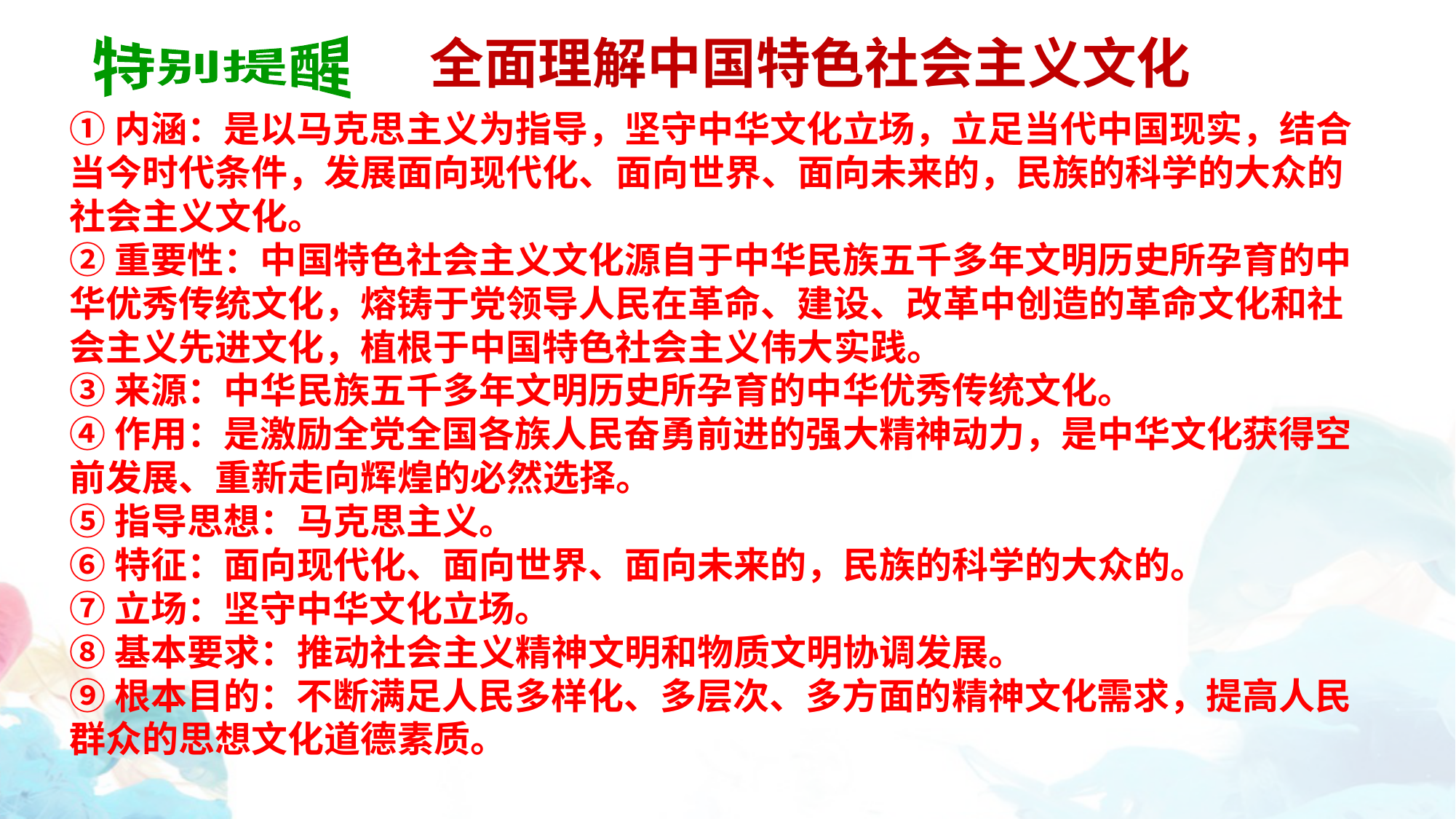

全面理解中国特色社会主义文化
特别提醒
①内涵：是以马克思主义为指导，坚守中华文化立场，立足当代中国现实，结合当今时代条件，发展面向现代化、面向世界、面向未来的，民族的科学的大众的社会主义文化。
②重要性：中国特色社会主义文化源自于中华民族五千多年文明历史所孕育的中华优秀传统文化，熔铸于党领导人民在革命、建设、改革中创造的革命文化和社会主义先进文化，植根于中国特色社会主义伟大实践。
③来源：中华民族五千多年文明历史所孕育的中华优秀传统文化。
④作用：是激励全党全国各族人民奋勇前进的强大精神动力，是中华文化获得空前发展、重新走向辉煌的必然选择。
⑤指导思想：马克思主义。
⑥特征：面向现代化、面向世界、面向未来的，民族的科学的大众的。
⑦立场：坚守中华文化立场。
⑧基本要求：推动社会主义精神文明和物质文明协调发展。
⑨根本目的：不断满足人民多样化、多层次、多方面的精神文化需求，提高人民群众的思想文化道德素质。